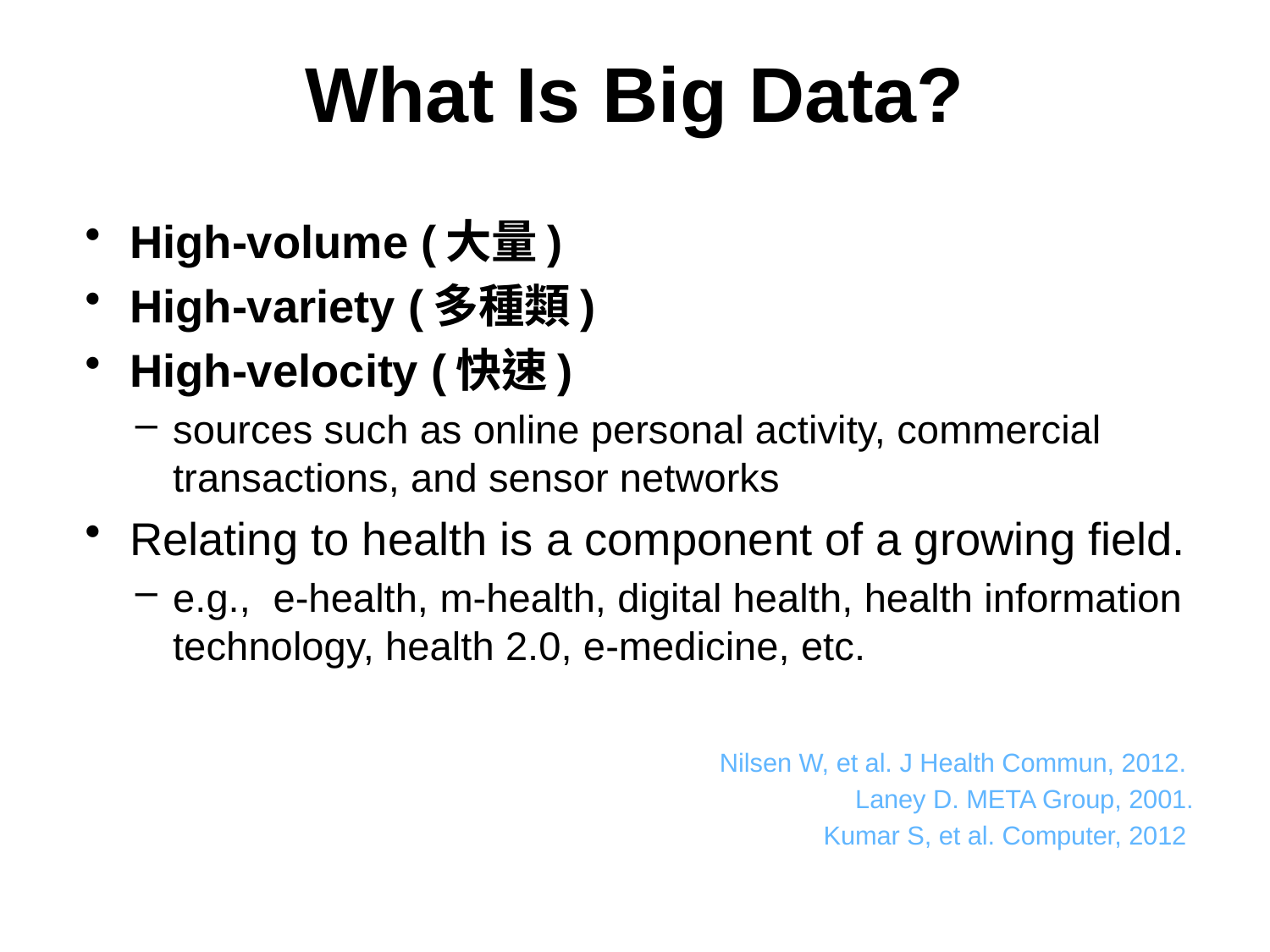

What Is Big Data?
High-volume (大量)
High-variety (多種類)
High-velocity (快速)
sources such as online personal activity, commercial transactions, and sensor networks
Relating to health is a component of a growing field.
e.g.,  e-health, m-health, digital health, health information technology, health 2.0, e-medicine, etc.

 Nilsen W, et al. J Health Commun, 2012.
Laney D. META Group, 2001.
Kumar S, et al. Computer, 2012